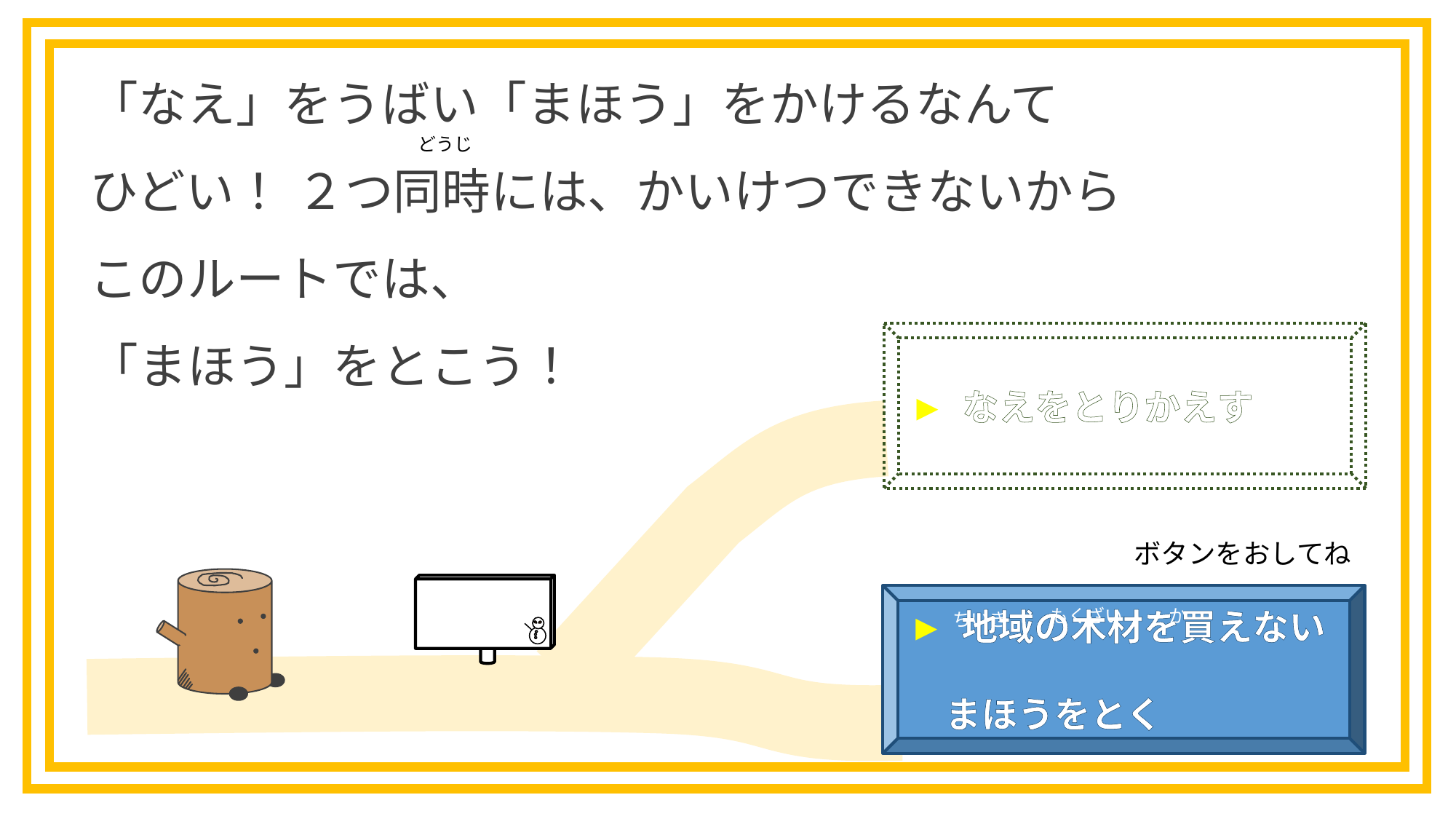

「なえ」をうばい「まほう」をかけるなんて
ひどい！ ２つ同時には、かいけつできないから
このルートでは、
「まほう」をとこう！

どうじ
► なえをとりかえす

ボタンをおしてね

► 地域の木材を買えない
　まほうをとく
か
もくざい
ちいき